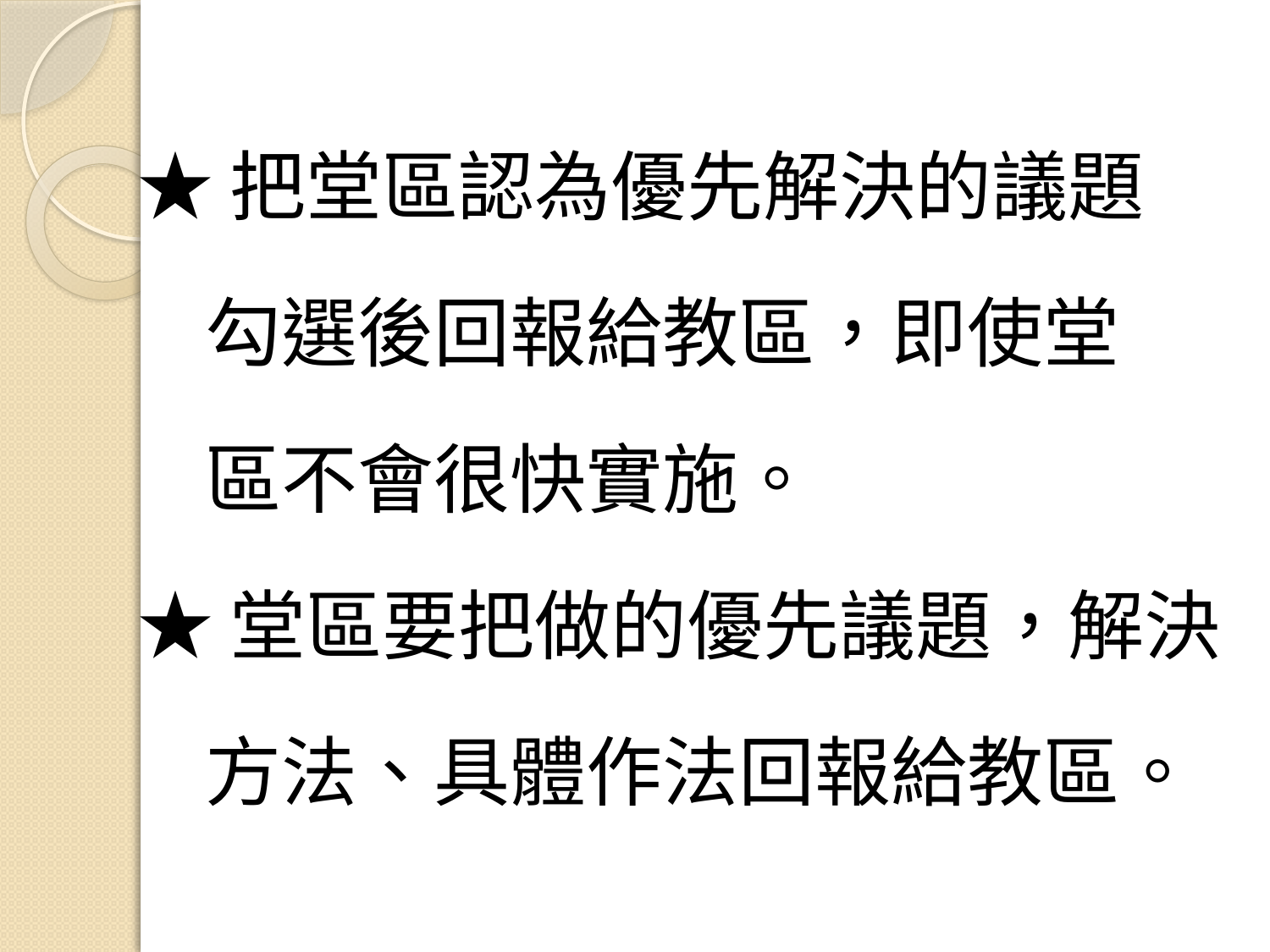

★把堂區認為優先解決的議題
   勾選後回報給教區，即使堂
   區不會很快實施。
★堂區要把做的優先議題，解決
   方法、具體作法回報給教區。